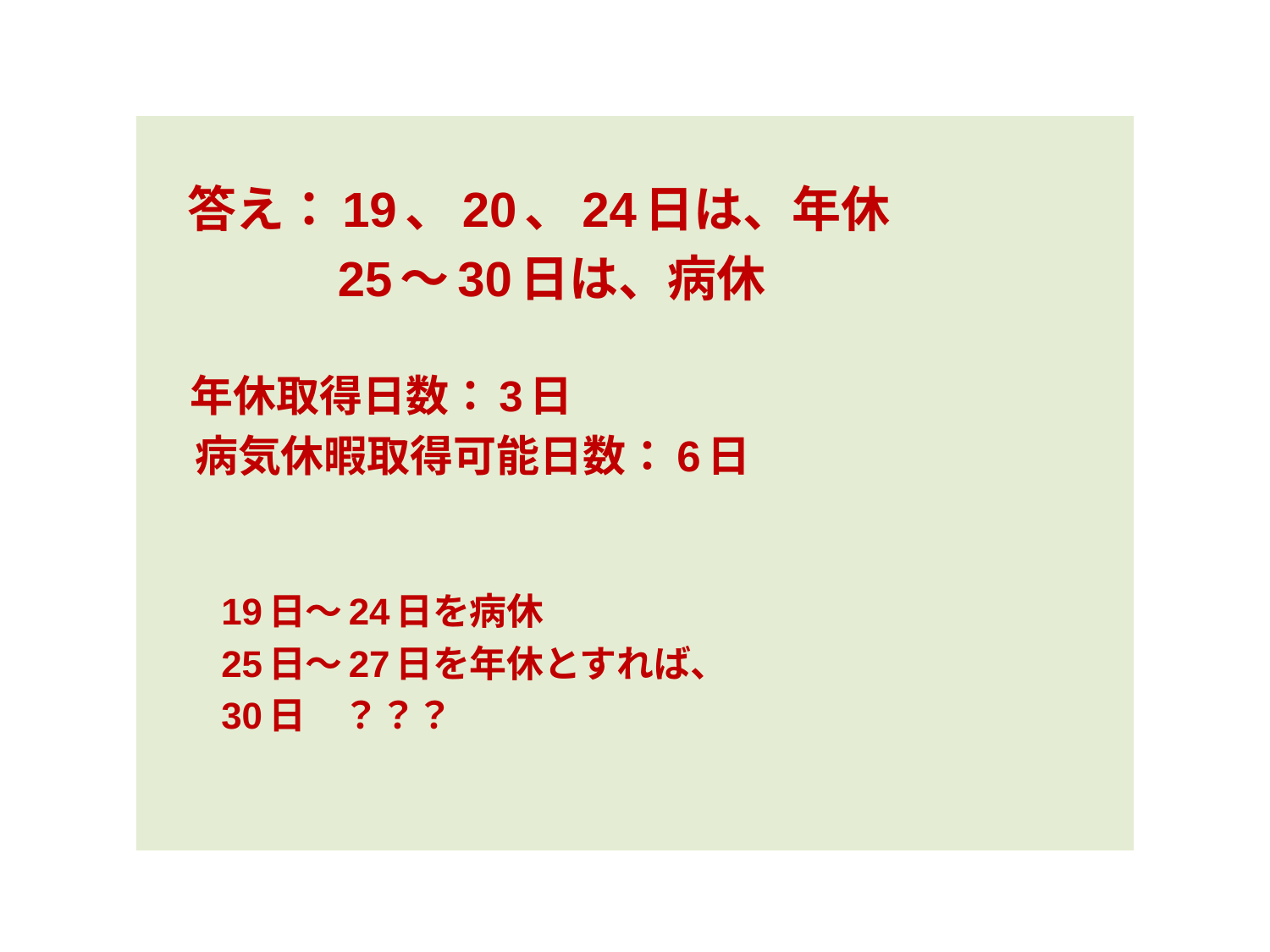

答え：19、20、24日は、年休
　　　   25～30日は、病休

    年休取得日数：3日
    病気休暇取得可能日数：6日

       19日～24日を病休
       25日～27日を年休とすれば、
       30日　？？？